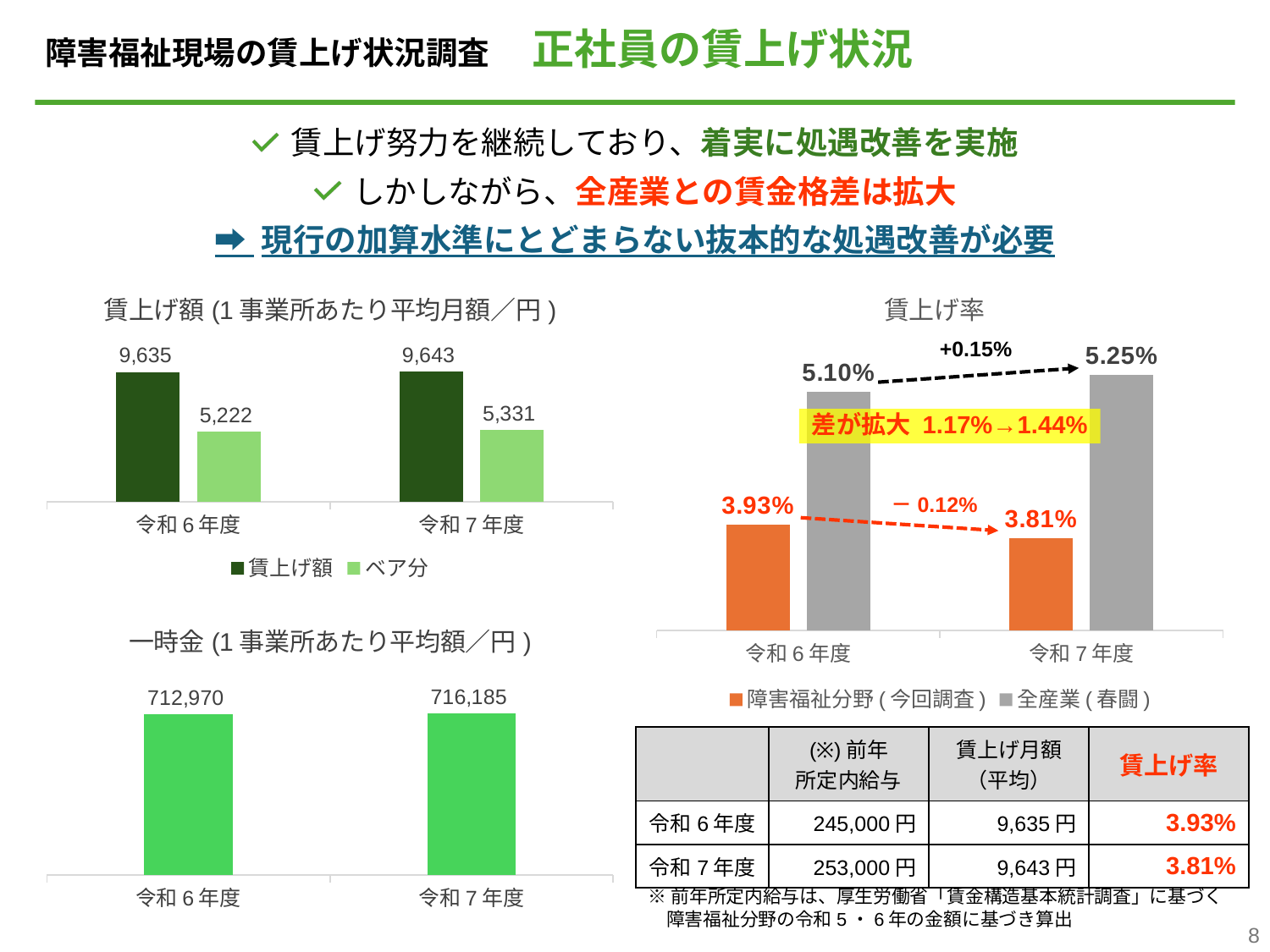

# 障害福祉現場の賃上げ状況調査　正社員の賃上げ状況
賃上げ努力を継続しており、着実に処遇改善を実施
しかしながら、全産業との賃金格差は拡大
➡ 現行の加算水準にとどまらない抜本的な処遇改善が必要

### Chart: 賃上げ額(1事業所あたり平均月額／円)

| Category | 賃上げ額 | ベア分 |
|---|---|---|
| 令和6年度 | 9635.0 | 5222.0 |
| 令和7年度 | 9643.0 | 5331.0 |

### Chart: 賃上げ率

| Category | 障害福祉分野(今回調査) | 全産業(春闘) |
|---|---|---|
| 令和6年度 | 0.0393 | 0.051 |
| 令和7年度 | 0.0381 | 0.0525 |
+0.15%
差が拡大 1.17%→1.44%
－0.12%

### Chart: 一時金(1事業所あたり平均額／円)

| Category | 一時金 |
|---|---|
| 令和6年度 | 712970.0 |
| 令和7年度 | 716185.0 |
|  | (※)前年 所定内給与 | 賃上げ月額（平均） | 賃上げ率 |
| --- | --- | --- | --- |
| 令和6年度 | 245,000円 | 9,635円 | 3.93% |
| 令和7年度 | 253,000円 | 9,643円 | 3.81% |
※前年所定内給与は、厚生労働省「賃金構造基本統計調査」に基づく
　障害福祉分野の令和5・6年の金額に基づき算出
8